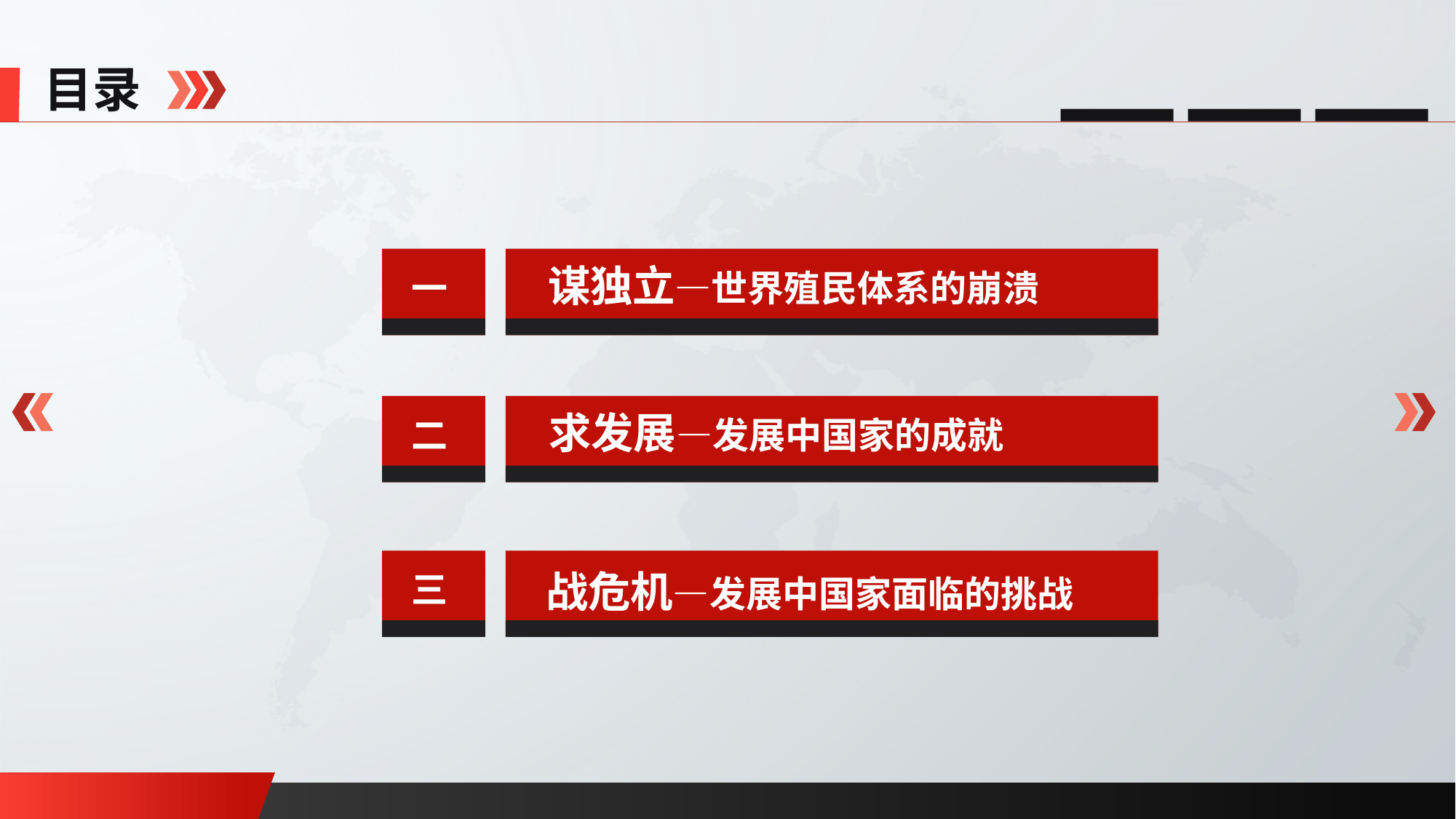

目录

谋独立—世界殖民体系的崩溃
一

求发展—发展中国家的成就
二

战危机—发展中国家面临的挑战
三